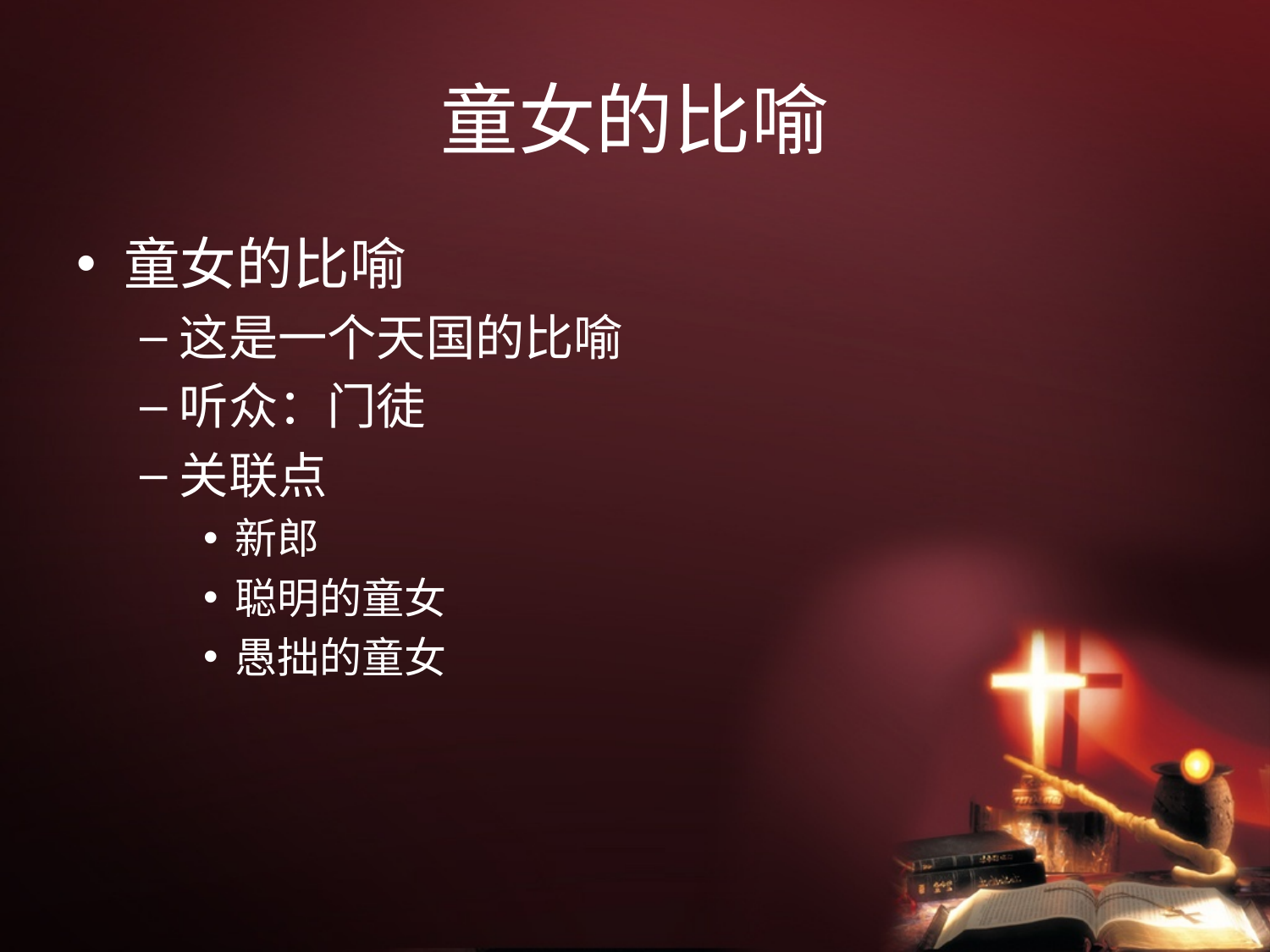

# 童女的比喻
童女的比喻
这是一个天国的比喻
听众：门徒
关联点
新郎
聪明的童女
愚拙的童女